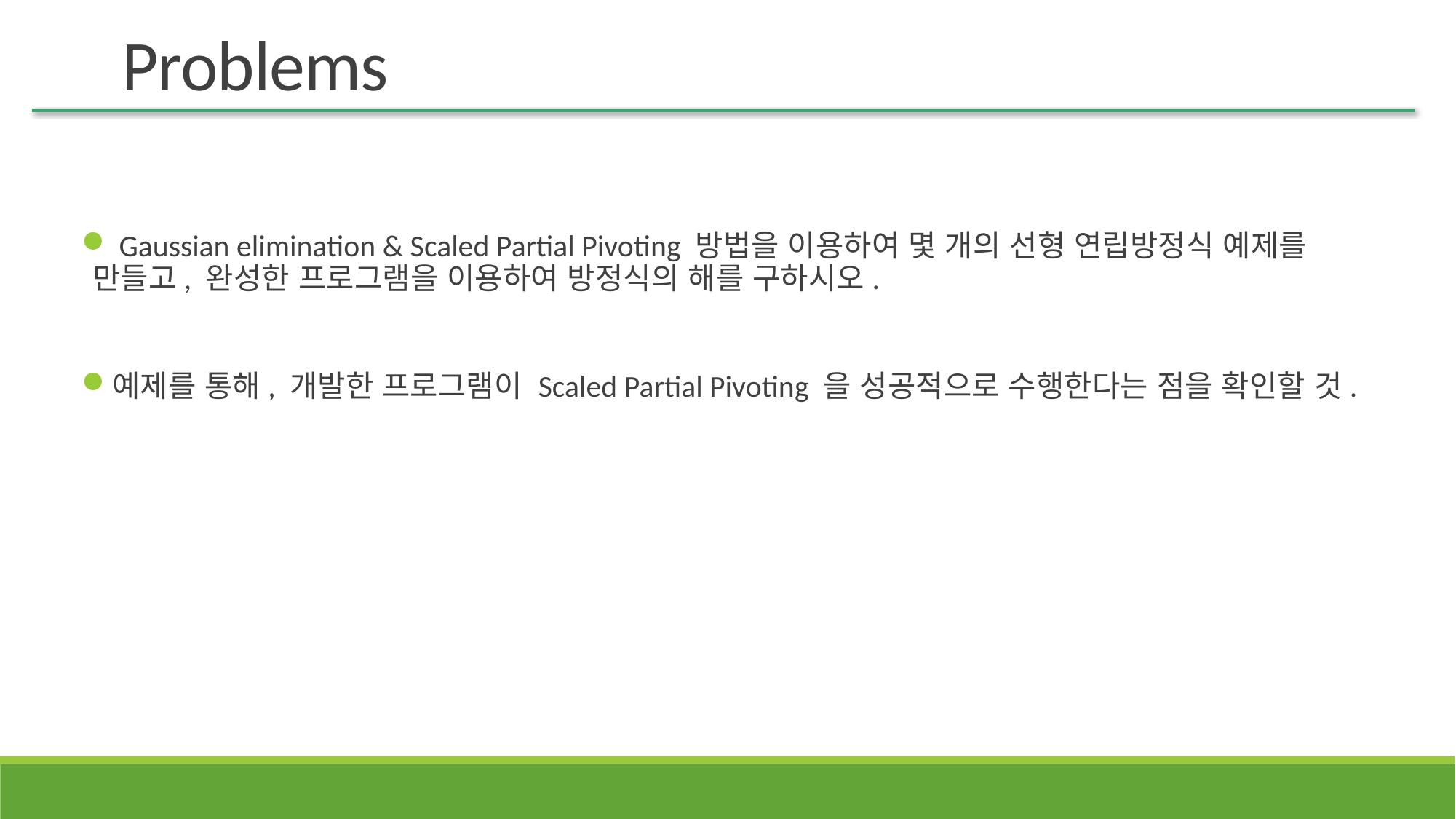

Problems

 Gaussian elimination & Scaled Partial Pivoting 방법을 이용하여 몇 개의 선형 연립방정식 예제를 만들고, 완성한 프로그램을 이용하여 방정식의 해를 구하시오.

예제를 통해, 개발한 프로그램이 Scaled Partial Pivoting 을 성공적으로 수행한다는 점을 확인할 것.